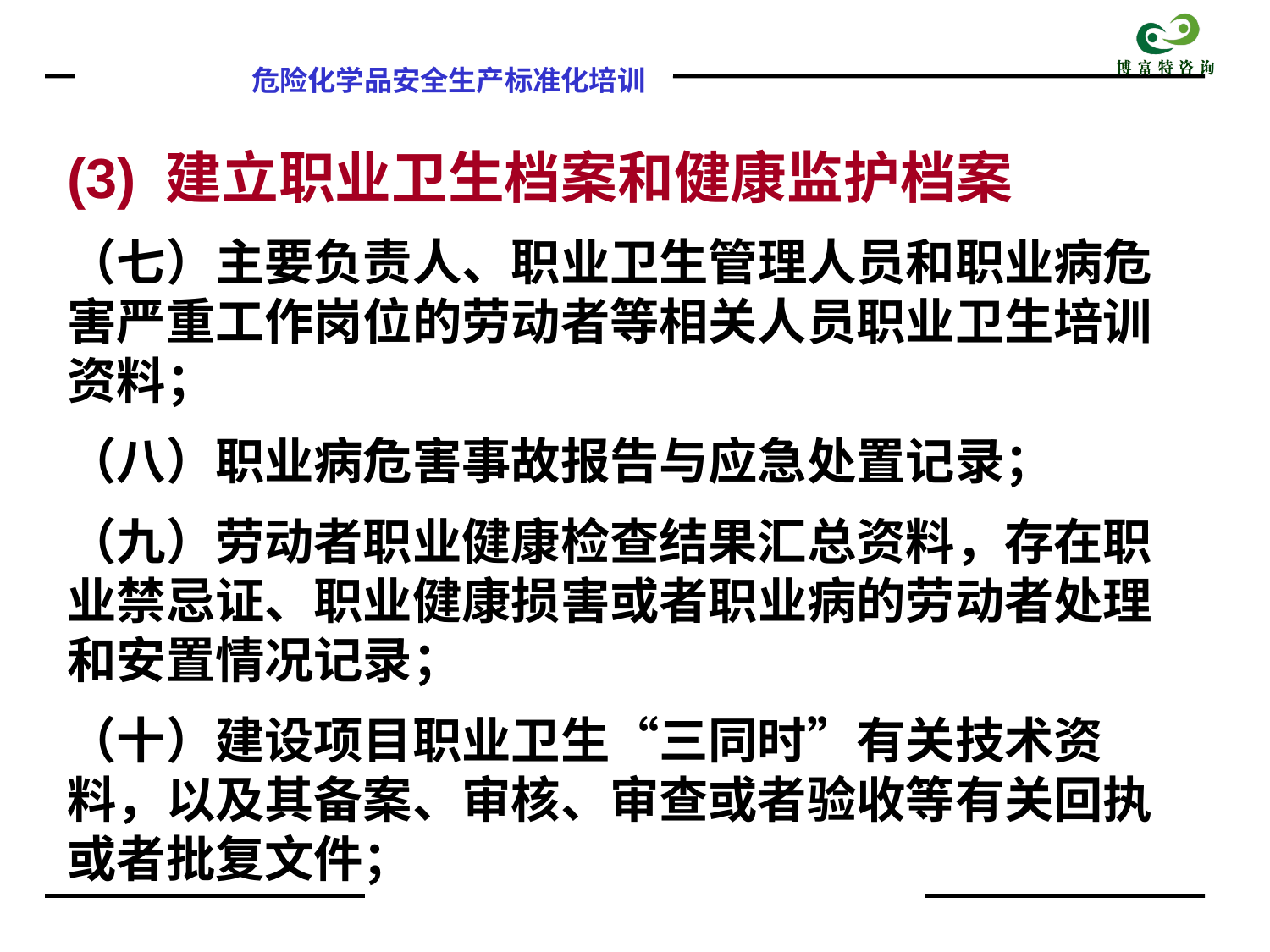

(3) 建立职业卫生档案和健康监护档案
（七）主要负责人、职业卫生管理人员和职业病危害严重工作岗位的劳动者等相关人员职业卫生培训资料；
（八）职业病危害事故报告与应急处置记录；
（九）劳动者职业健康检查结果汇总资料，存在职业禁忌证、职业健康损害或者职业病的劳动者处理和安置情况记录；
（十）建设项目职业卫生“三同时”有关技术资料，以及其备案、审核、审查或者验收等有关回执或者批复文件；